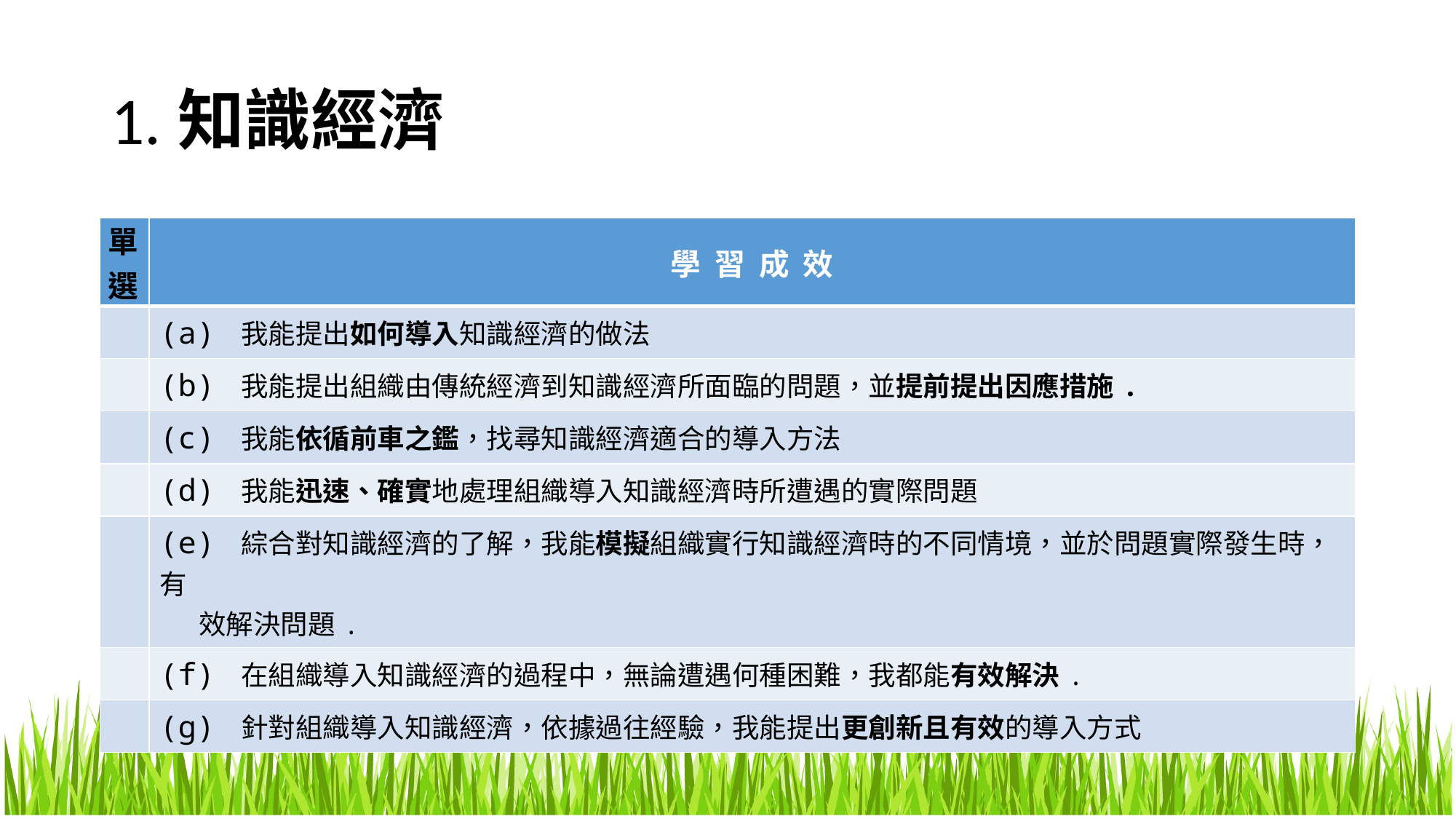

# 1.知識經濟
| 單選 | 學 習 成 效 |
| --- | --- |
|  | (a) 我能提出如何導入知識經濟的做法 |
|  | (b) 我能提出組織由傳統經濟到知識經濟所面臨的問題，並提前提出因應措施. |
|  | (c) 我能依循前車之鑑，找尋知識經濟適合的導入方法 |
|  | (d) 我能迅速、確實地處理組織導入知識經濟時所遭遇的實際問題 |
|  | (e) 綜合對知識經濟的了解，我能模擬組織實行知識經濟時的不同情境，並於問題實際發生時，有 效解決問題. |
|  | (f) 在組織導入知識經濟的過程中，無論遭遇何種困難，我都能有效解決. |
|  | (g) 針對組織導入知識經濟，依據過往經驗，我能提出更創新且有效的導入方式 |